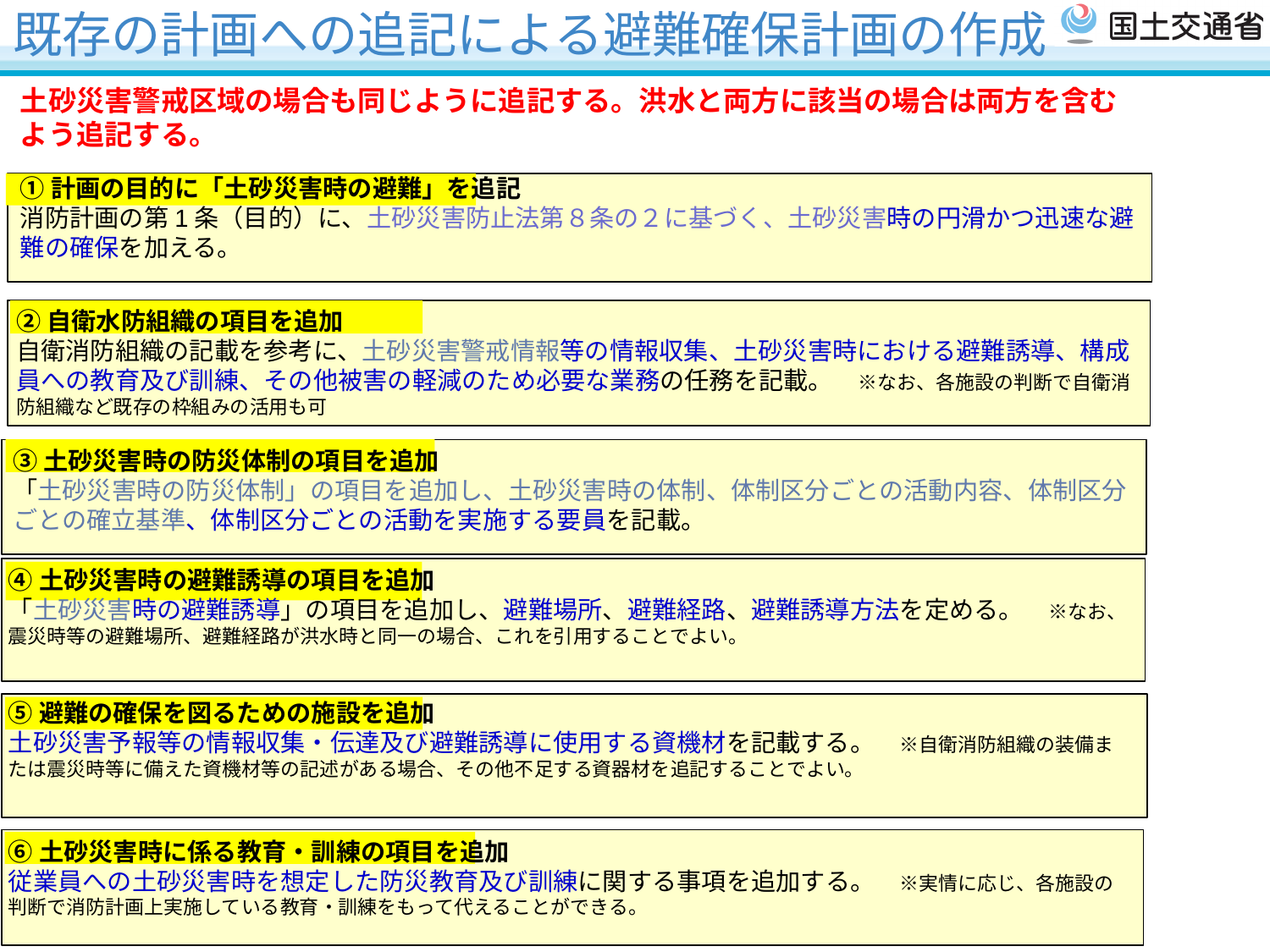

# 既存の計画への追記による避難確保計画の作成
土砂災害警戒区域の場合も同じように追記する。洪水と両方に該当の場合は両方を含むよう追記する。

①計画の目的に「土砂災害時の避難」を追記
消防計画の第1条（目的）に、土砂災害防止法第８条の２に基づく、土砂災害時の円滑かつ迅速な避難の確保を加える。

②自衛水防組織の項目を追加
自衛消防組織の記載を参考に、土砂災害警戒情報等の情報収集、土砂災害時における避難誘導、構成員への教育及び訓練、その他被害の軽減のため必要な業務の任務を記載。　※なお、各施設の判断で自衛消防組織など既存の枠組みの活用も可

③土砂災害時の防災体制の項目を追加
「土砂災害時の防災体制」の項目を追加し、土砂災害時の体制、体制区分ごとの活動内容、体制区分ごとの確立基準、体制区分ごとの活動を実施する要員を記載。

④土砂災害時の避難誘導の項目を追加
「土砂災害時の避難誘導」の項目を追加し、避難場所、避難経路、避難誘導方法を定める。　※なお、震災時等の避難場所、避難経路が洪水時と同一の場合、これを引用することでよい。

⑤避難の確保を図るための施設を追加
土砂災害予報等の情報収集・伝達及び避難誘導に使用する資機材を記載する。　※自衛消防組織の装備または震災時等に備えた資機材等の記述がある場合、その他不足する資器材を追記することでよい。

⑥土砂災害時に係る教育・訓練の項目を追加
従業員への土砂災害時を想定した防災教育及び訓練に関する事項を追加する。　※実情に応じ、各施設の判断で消防計画上実施している教育・訓練をもって代えることができる。